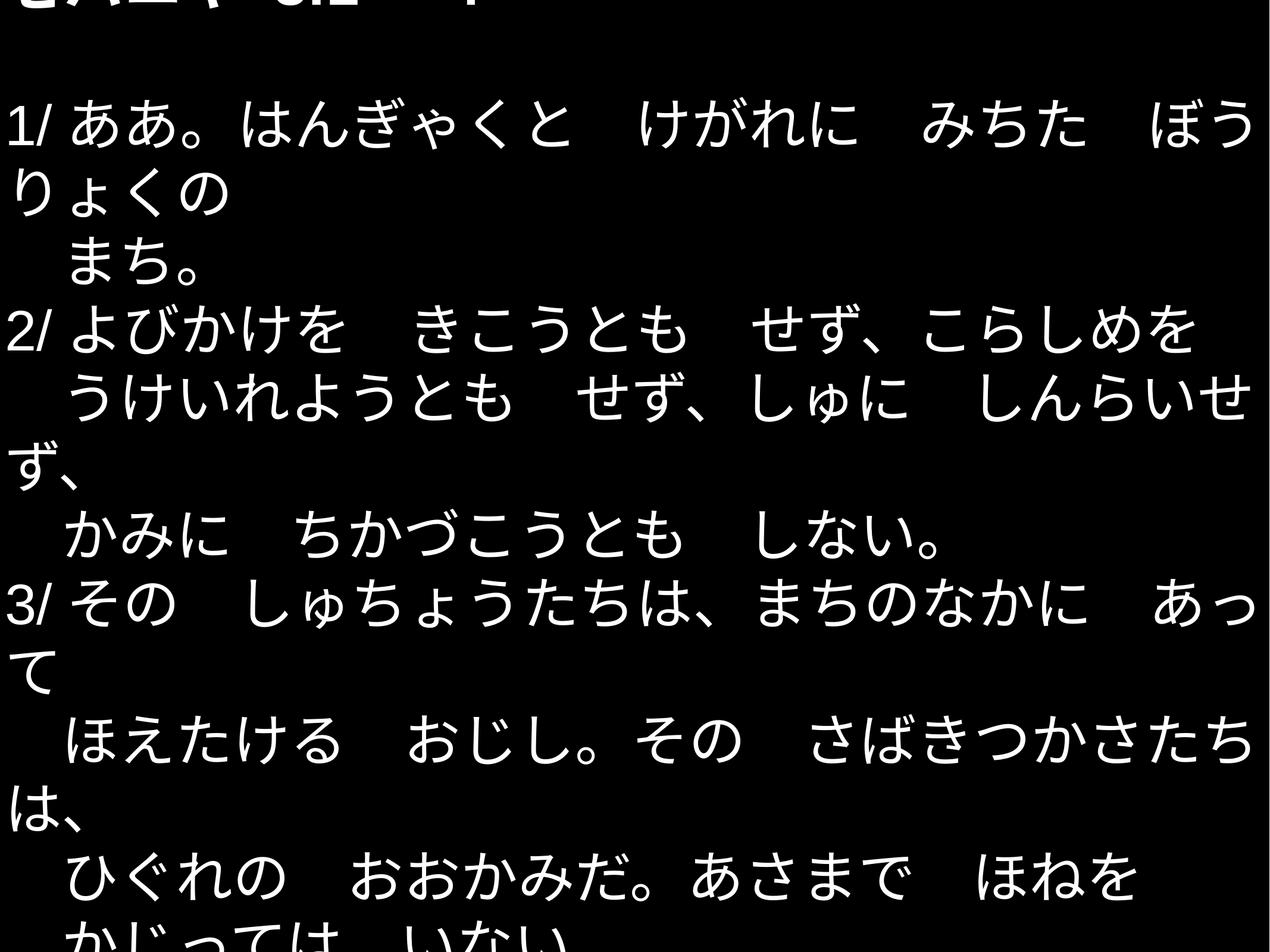

# ゼパニヤ 3:1～4 1/ああ。はんぎゃくと　けがれに　みちた　ぼうりょくの　　 　まち。 2/よびかけを　きこうとも　せず、こらしめを　 　うけいれようとも　せず、しゅに　しんらいせず、　 　かみに　ちかづこうとも　しない。 3/その　しゅちょうたちは、まちのなかに　あって　 　ほえたける　おじし。その　さばきつかさたちは、 　ひぐれの　おおかみだ。あさまで　ほねを　 　かじっては　いない。